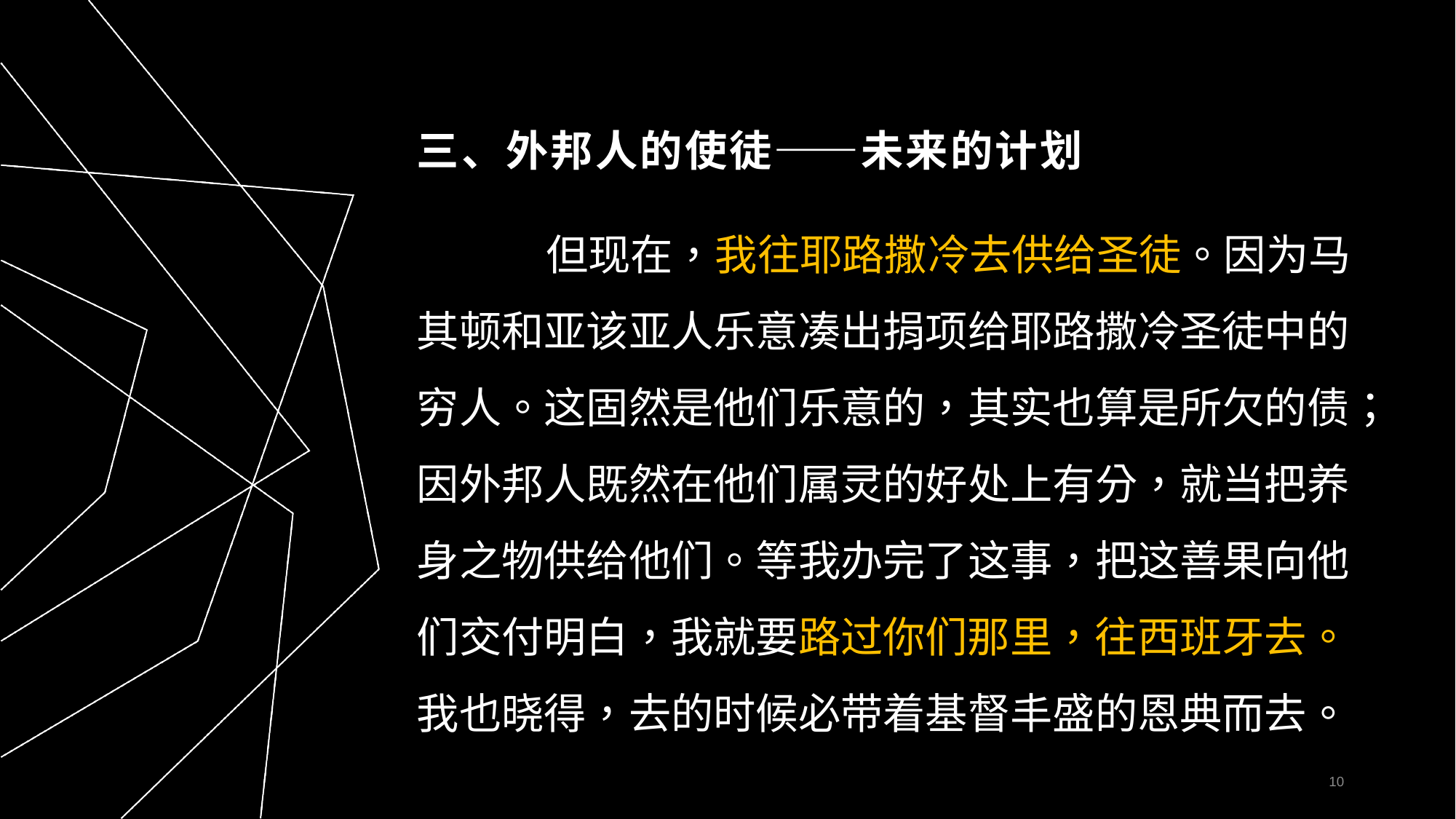

# 三、外邦人的使徒——未来的计划
	 但现在，我往耶路撒冷去供给圣徒。因为马其顿和亚该亚人乐意凑出捐项给耶路撒冷圣徒中的穷人。这固然是他们乐意的，其实也算是所欠的债；因外邦人既然在他们属灵的好处上有分，就当把养身之物供给他们。等我办完了这事，把这善果向他们交付明白，我就要路过你们那里，往西班牙去。我也晓得，去的时候必带着基督丰盛的恩典而去。
10